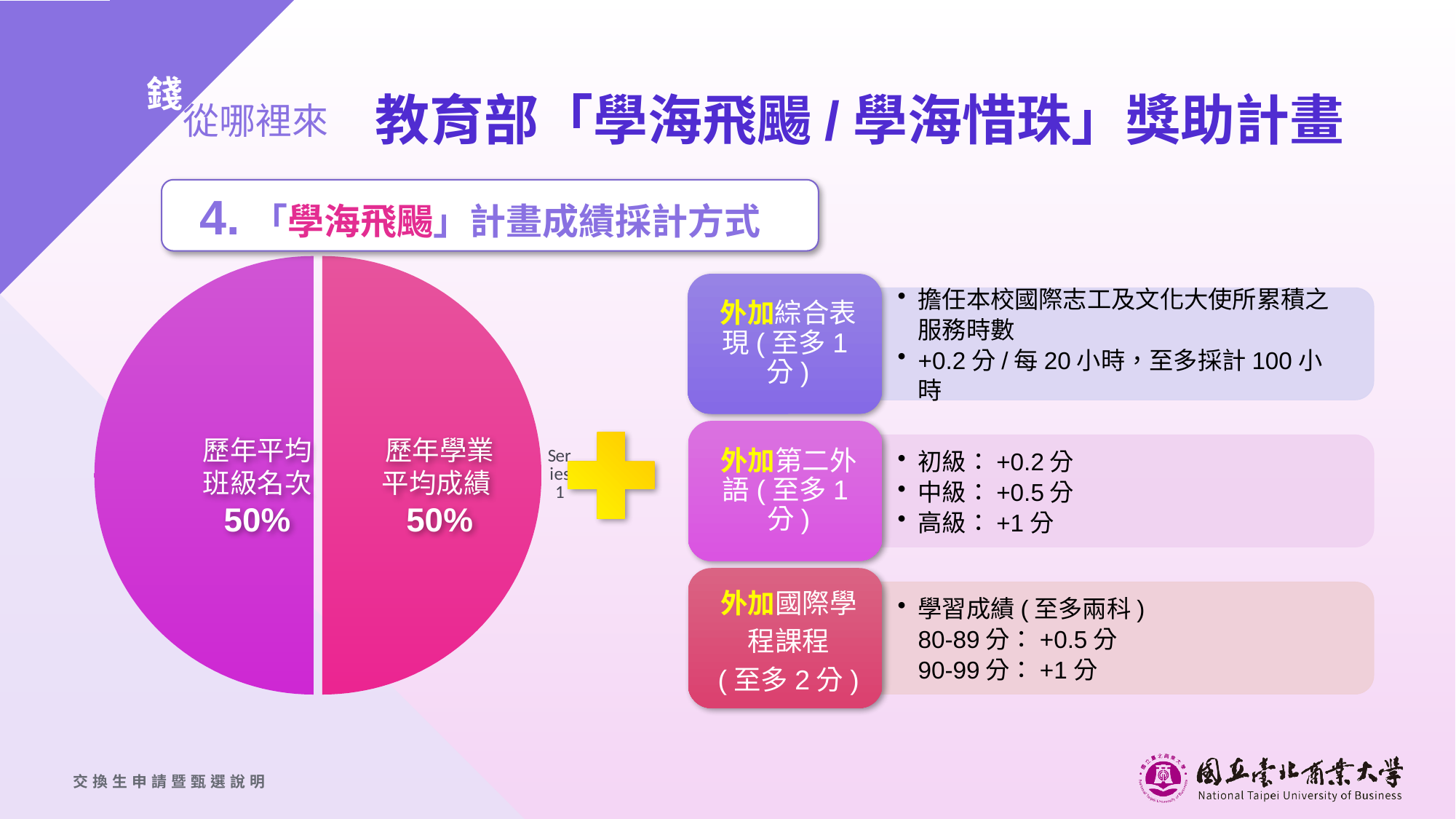

教育部「學海飛颺/學海惜珠」獎助計畫
錢
　從哪裡來
4.「學海飛颺」計畫成績採計方式

### Chart

| Category | 不要求外語能力證明之學校
(大陸地區) |
|---|---|
|  | 0.5 |
|  | 0.5 |
歷年平均班級名次
50%
歷年學業平均成績50%
擔任本校國際志工及文化大使所累積之服務時數
+0.2分/每20小時，至多採計100小時
外加綜合表現(至多1分)
初級：+0.2分
中級：+0.5分
高級：+1分
外加第二外語(至多1分)
學習成績(至多兩科)
80-89分：+0.5分
90-99分：+1分
外加國際學程課程
(至多2分)